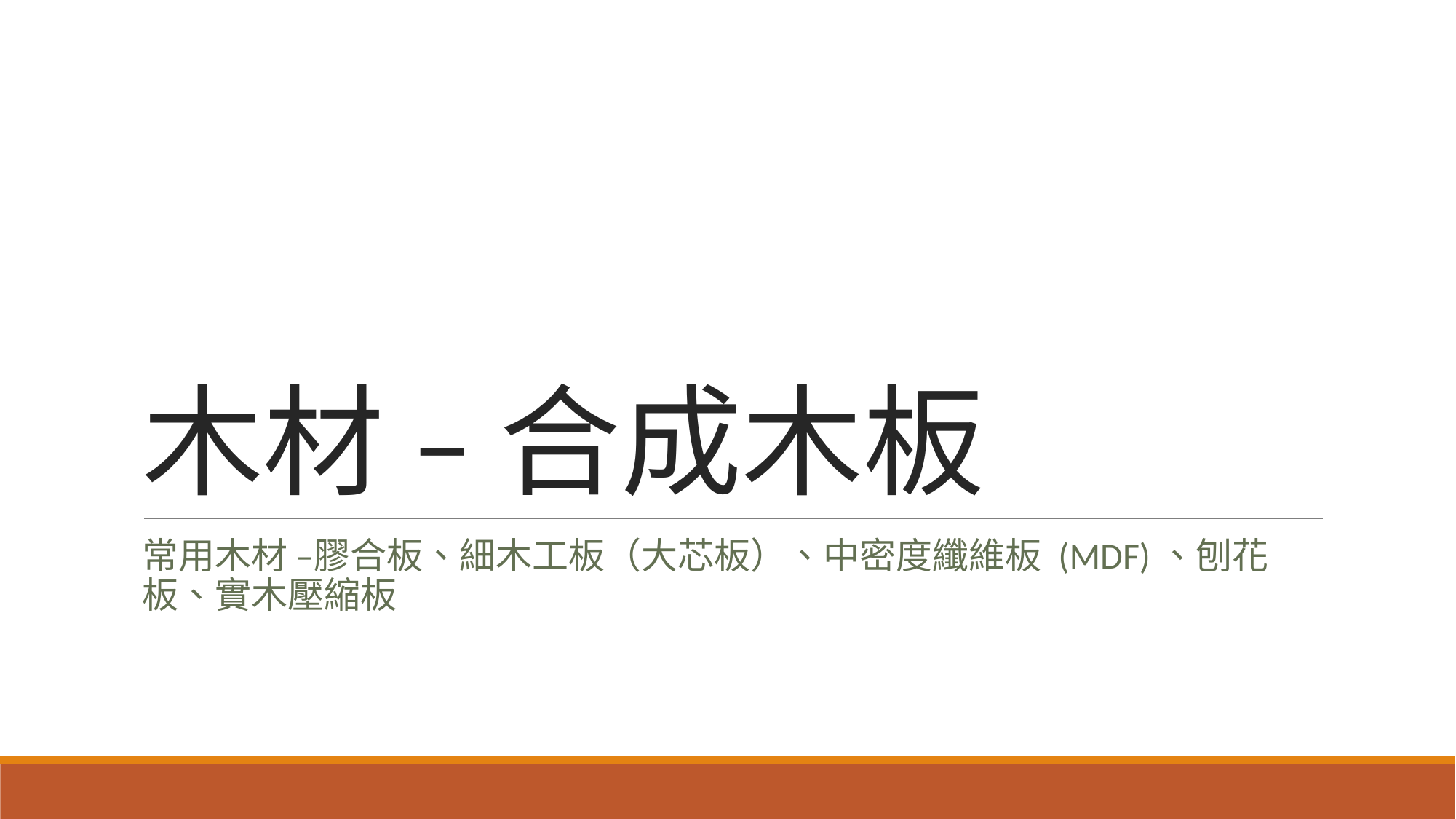

# 木材 – 合成木板
常用木材 –膠合板、細木工板（大芯板）、中密度纖維板 (MDF)、刨花板、實木壓縮板